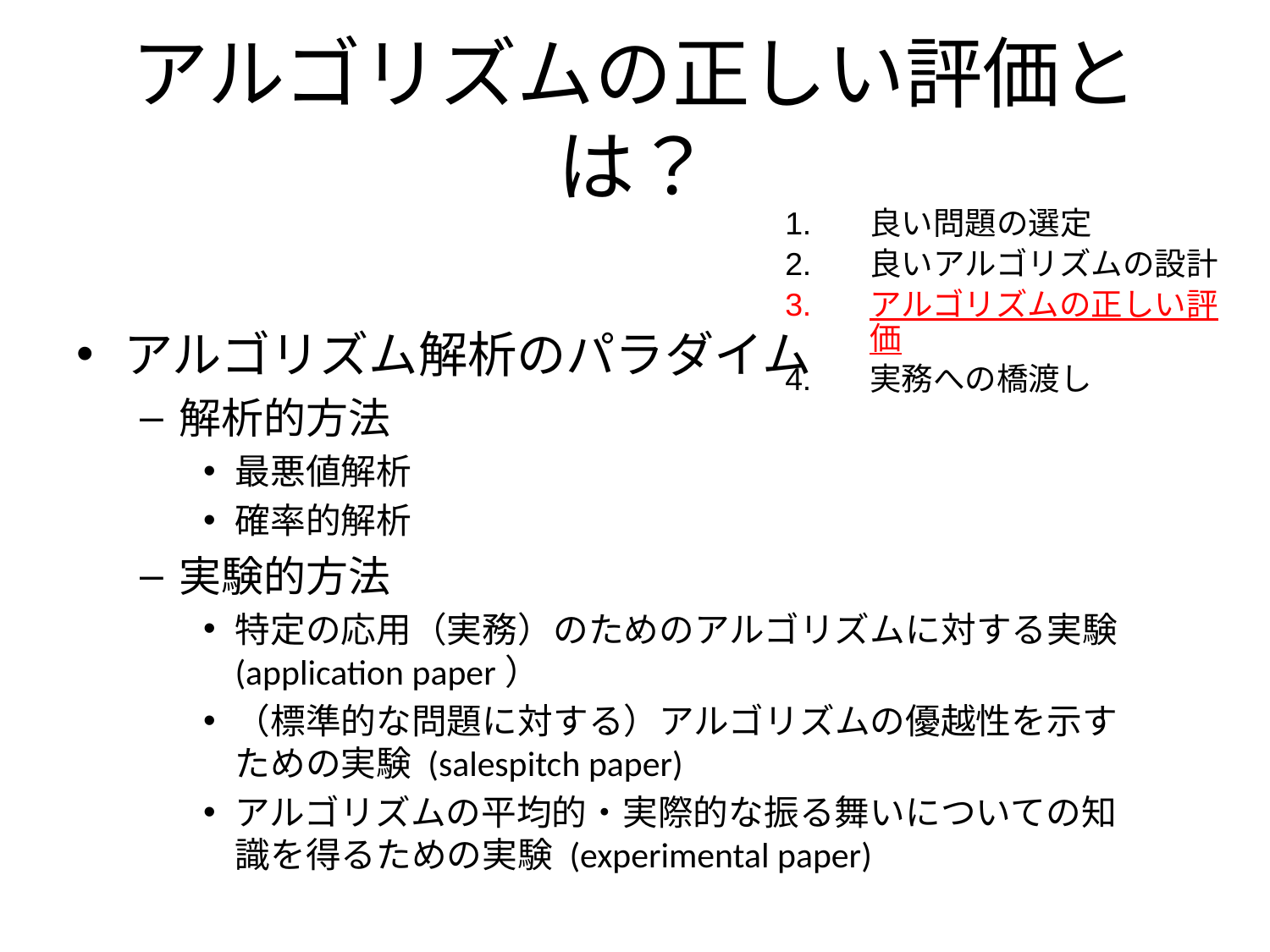

# アルゴリズムの正しい評価とは？
良い問題の選定
良いアルゴリズムの設計
アルゴリズムの正しい評価
実務への橋渡し
アルゴリズム解析のパラダイム
解析的方法
最悪値解析
確率的解析
実験的方法
特定の応用（実務）のためのアルゴリズムに対する実験 (application paper）
（標準的な問題に対する）アルゴリズムの優越性を示すための実験 (salespitch paper)
アルゴリズムの平均的・実際的な振る舞いについての知識を得るための実験 (experimental paper)